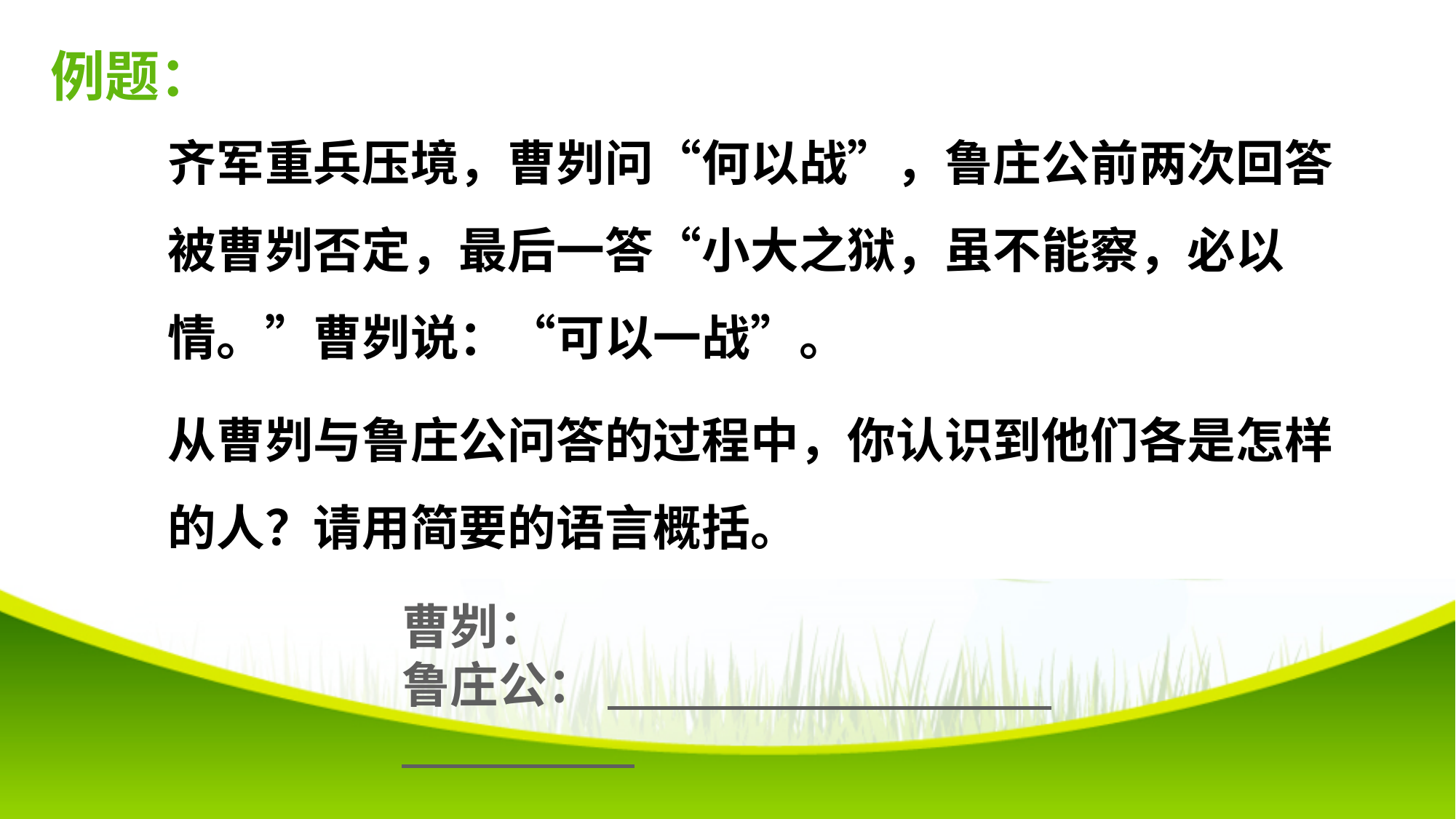

# 例题：
齐军重兵压境，曹刿问“何以战”，鲁庄公前两次回答被曹刿否定，最后一答“小大之狱，虽不能察，必以情。”曹刿说：“可以一战”。
从曹刿与鲁庄公问答的过程中，你认识到他们各是怎样的人？请用简要的语言概括。

曹刿：
鲁庄公：